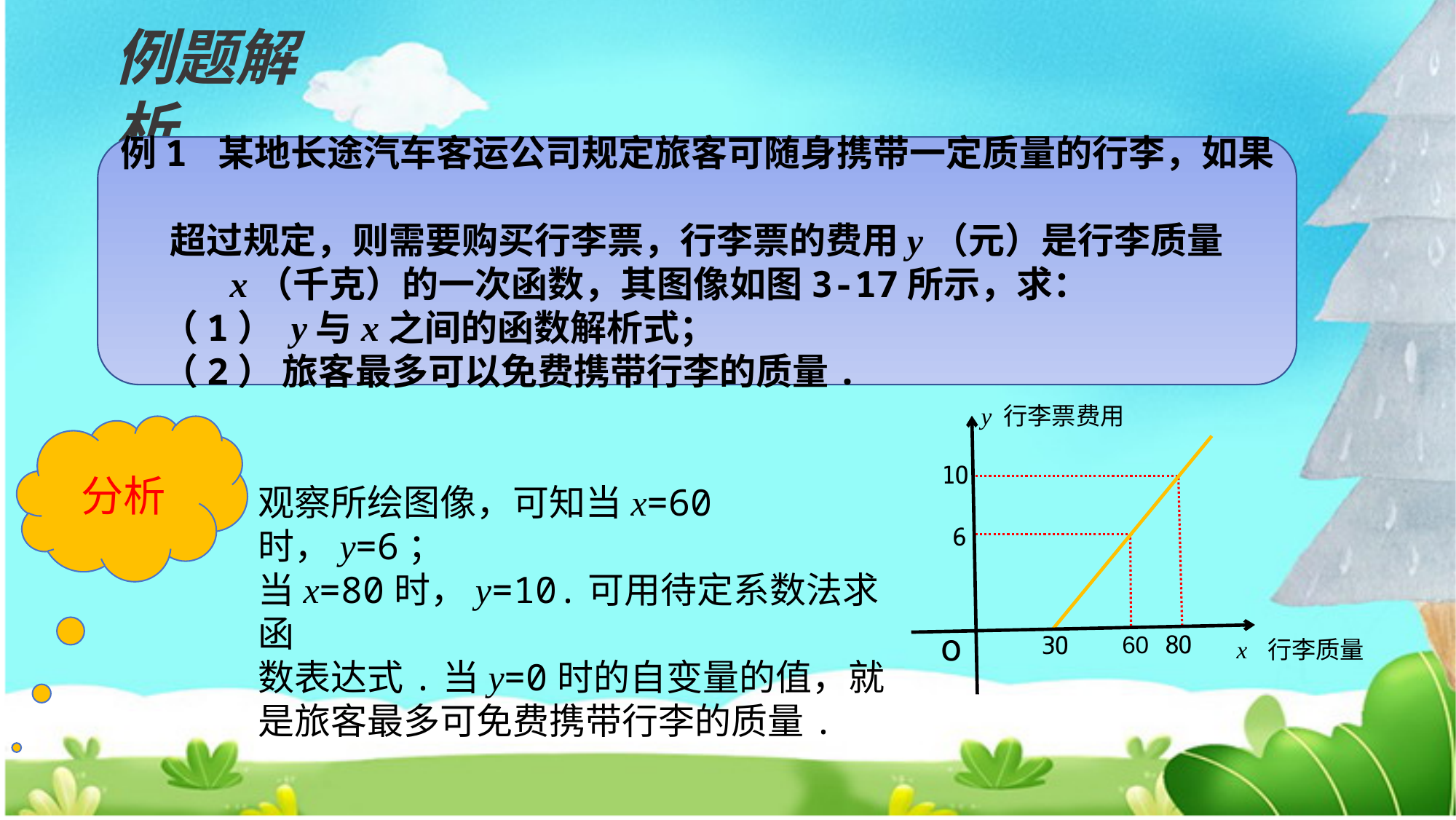

例题解析
例1 某地长途汽车客运公司规定旅客可随身携带一定质量的行李，如果
     超过规定，则需要购买行李票，行李票的费用y（元）是行李质量
     x（千克）的一次函数，其图像如图3-17所示，求：
    （1） y与x之间的函数解析式；
    （2） 旅客最多可以免费携带行李的质量.
y 行李票费用
o
60
30
80
6
10
x 行李质量
分析
观察所绘图像，可知当x=60时，y=6；
当x=80时，y=10.可用待定系数法求函
数表达式.当y=0时的自变量的值，就
是旅客最多可免费携带行李的质量.